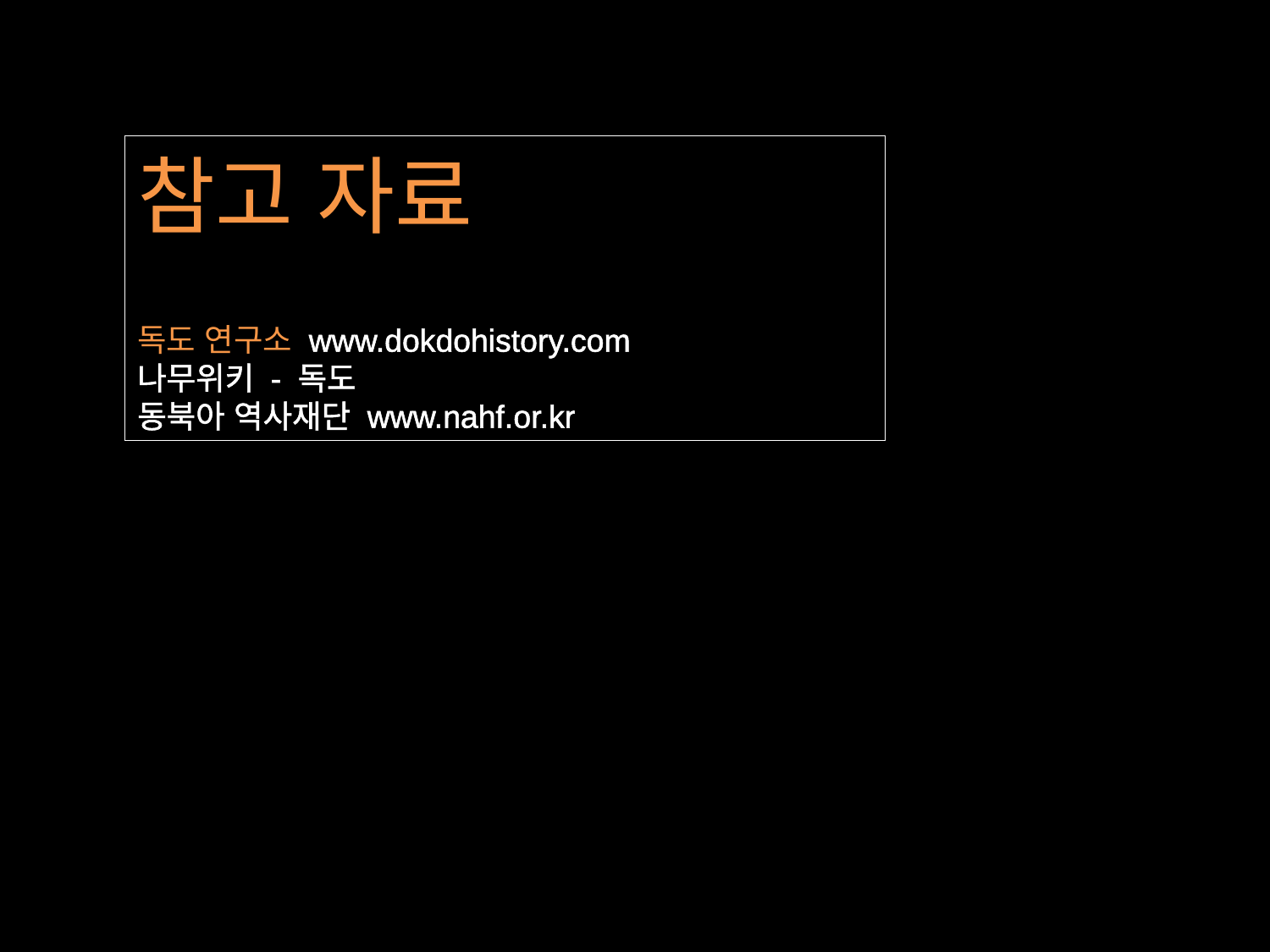

참고 자료

독도 연구소 www.dokdohistory.com
나무위키 - 독도
동북아 역사재단 www.nahf.or.kr